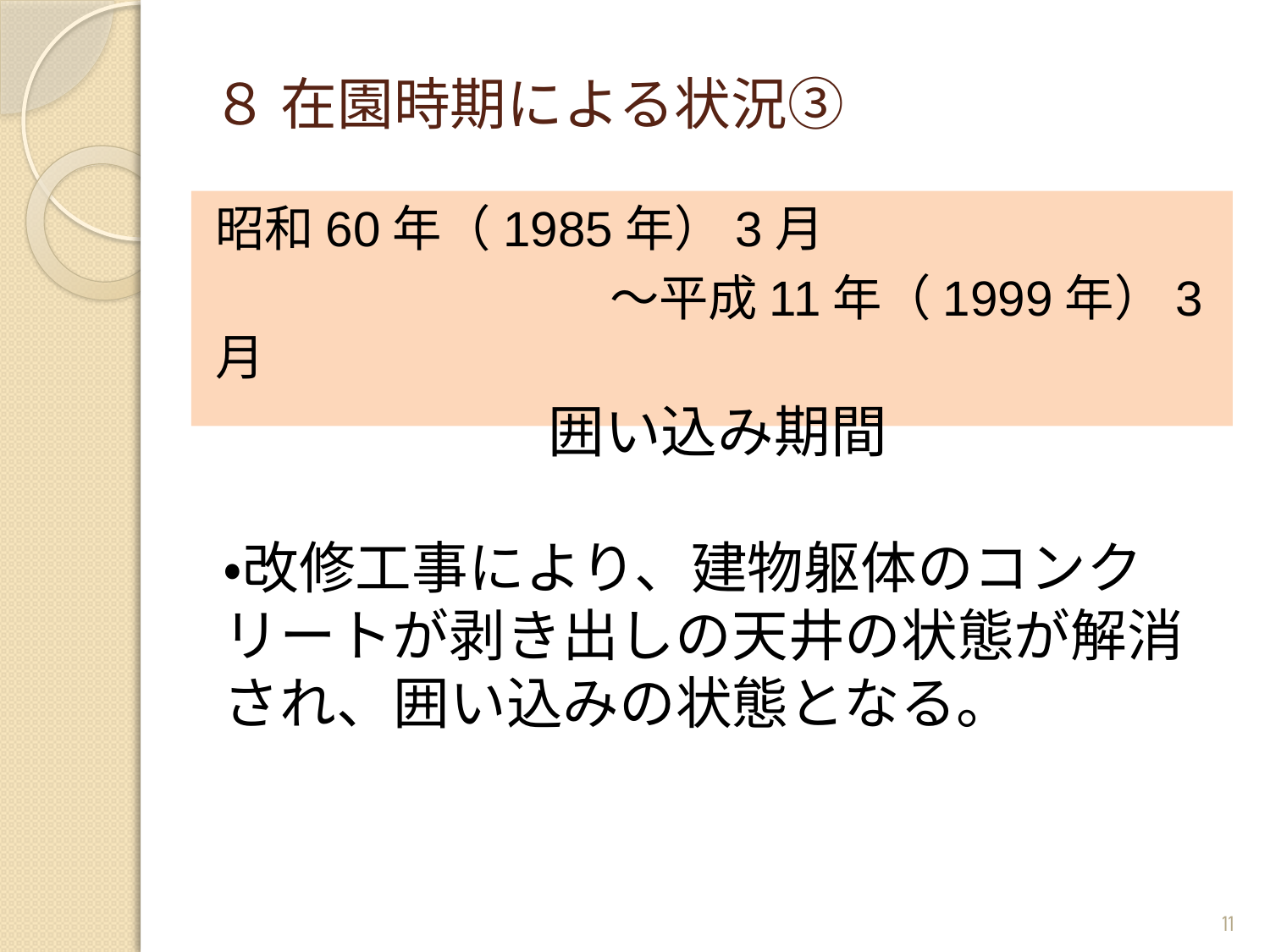

# ８ 在園時期による状況③
昭和60年（1985年）3月
　　　　　　　　～平成11年（1999年）3月
囲い込み期間
・改修工事により、建物躯体のコンクリートが剥き出しの天井の状態が解消され、囲い込みの状態となる。

11